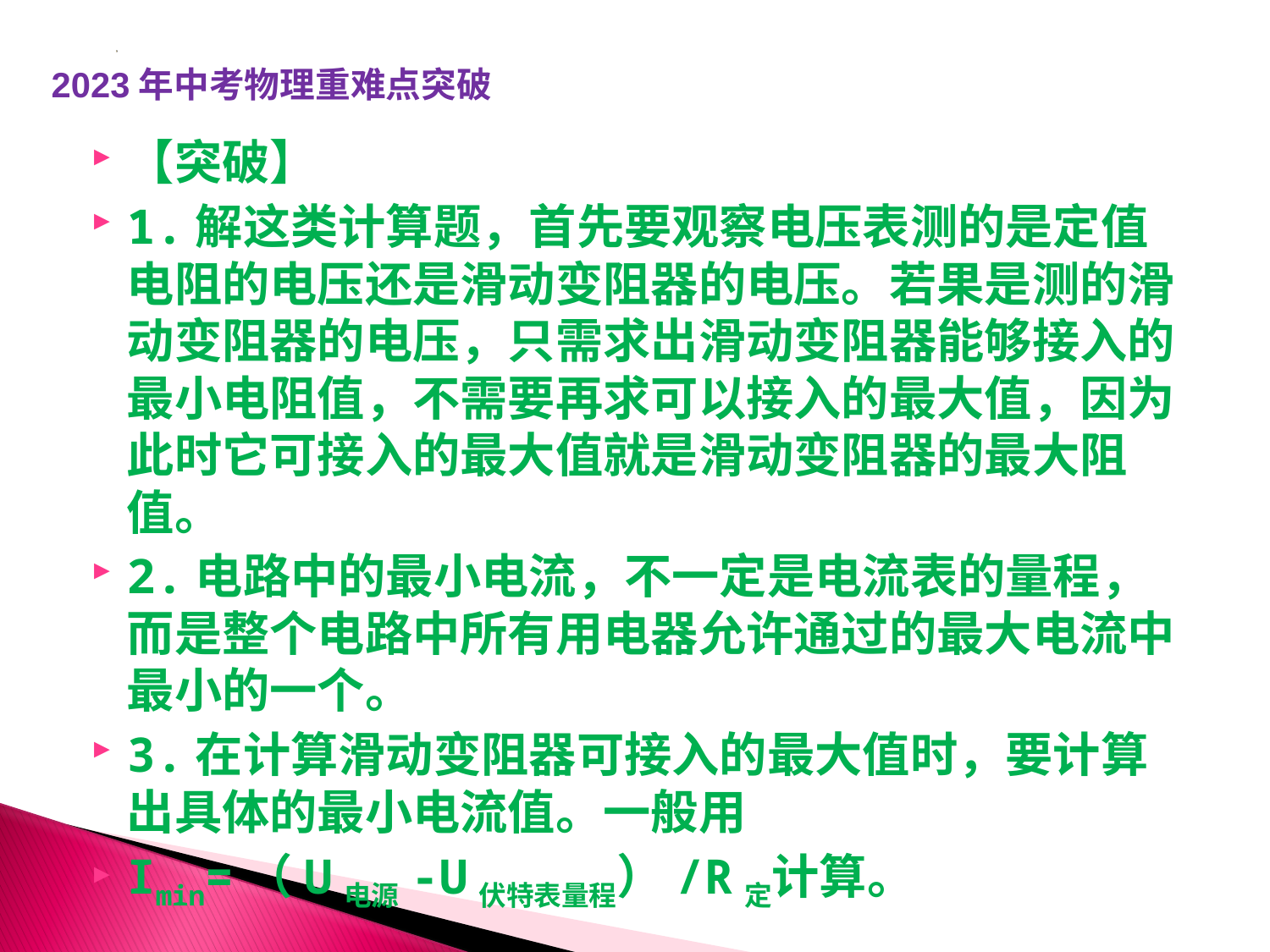

2023年中考物理重难点突破
【突破】
1.解这类计算题，首先要观察电压表测的是定值电阻的电压还是滑动变阻器的电压。若果是测的滑动变阻器的电压，只需求出滑动变阻器能够接入的最小电阻值，不需要再求可以接入的最大值，因为此时它可接入的最大值就是滑动变阻器的最大阻值。
2.电路中的最小电流，不一定是电流表的量程，而是整个电路中所有用电器允许通过的最大电流中最小的一个。
3.在计算滑动变阻器可接入的最大值时，要计算出具体的最小电流值。一般用
Imin=（U电源-U伏特表量程）/R定计算。